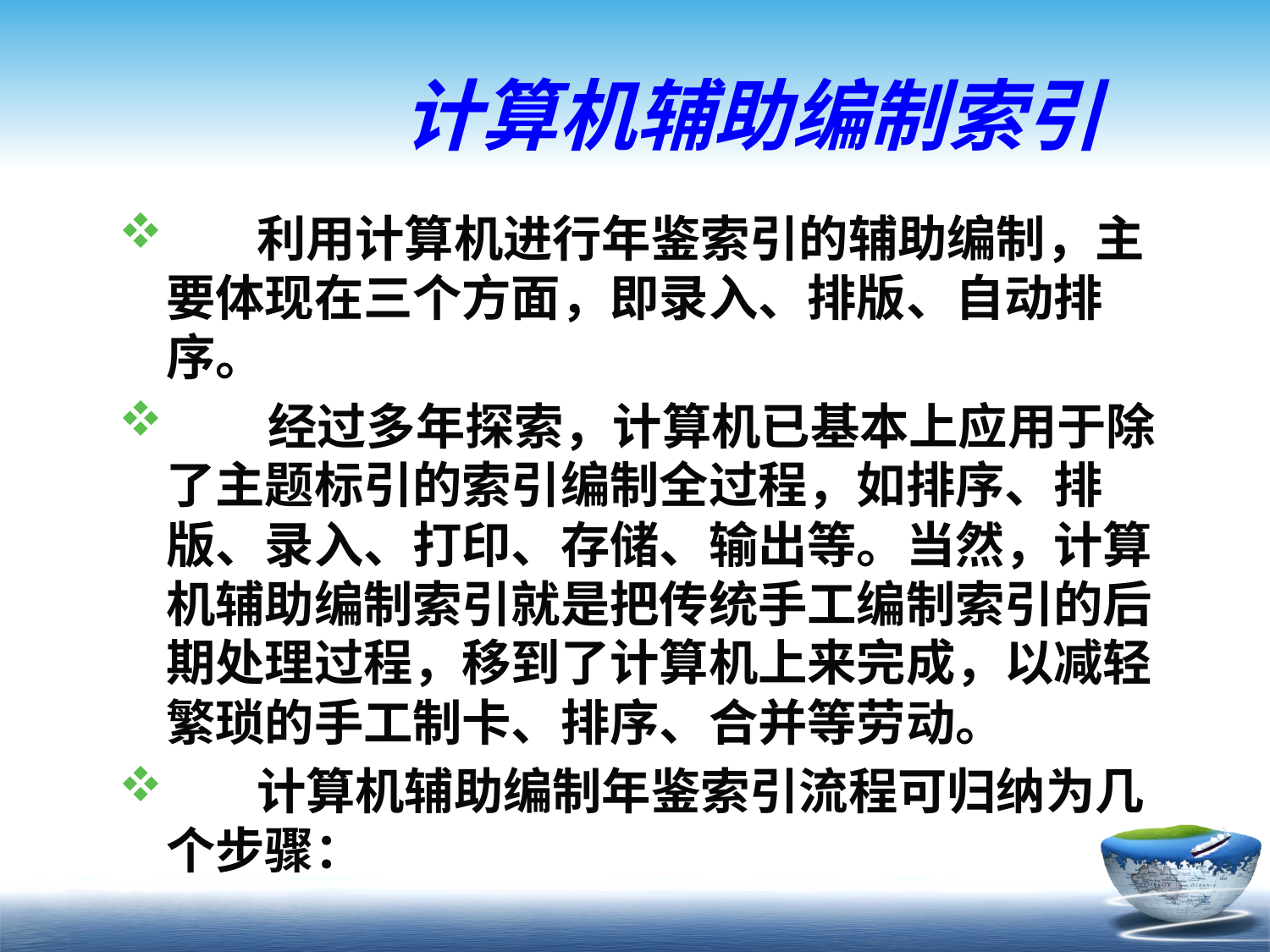

# 计算机辅助编制索引
       利用计算机进行年鉴索引的辅助编制，主要体现在三个方面，即录入、排版、自动排序。
        经过多年探索，计算机已基本上应用于除了主题标引的索引编制全过程，如排序、排版、录入、打印、存储、输出等。当然，计算机辅助编制索引就是把传统手工编制索引的后期处理过程，移到了计算机上来完成，以减轻繁琐的手工制卡、排序、合并等劳动。
       计算机辅助编制年鉴索引流程可归纳为几个步骤：